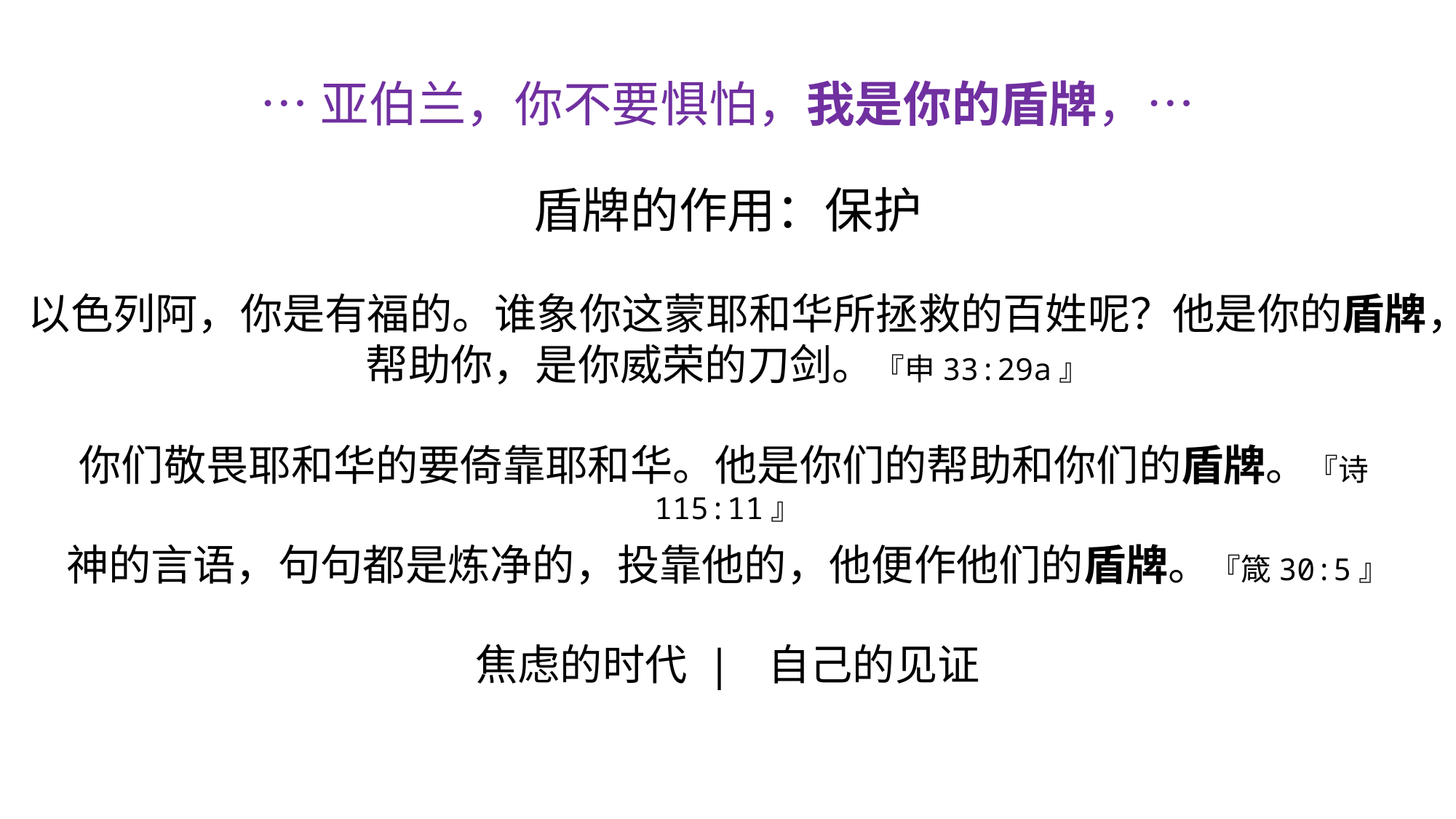

…亚伯兰，你不要惧怕，我是你的盾牌，…
盾牌的作用：保护
以色列阿，你是有福的。谁象你这蒙耶和华所拯救的百姓呢？他是你的盾牌，帮助你，是你威荣的刀剑。『申33:29a』
你们敬畏耶和华的要倚靠耶和华。他是你们的帮助和你们的盾牌。『诗115:11』
神的言语，句句都是炼净的，投靠他的，他便作他们的盾牌。『箴30:5』
焦虑的时代 | 自己的见证